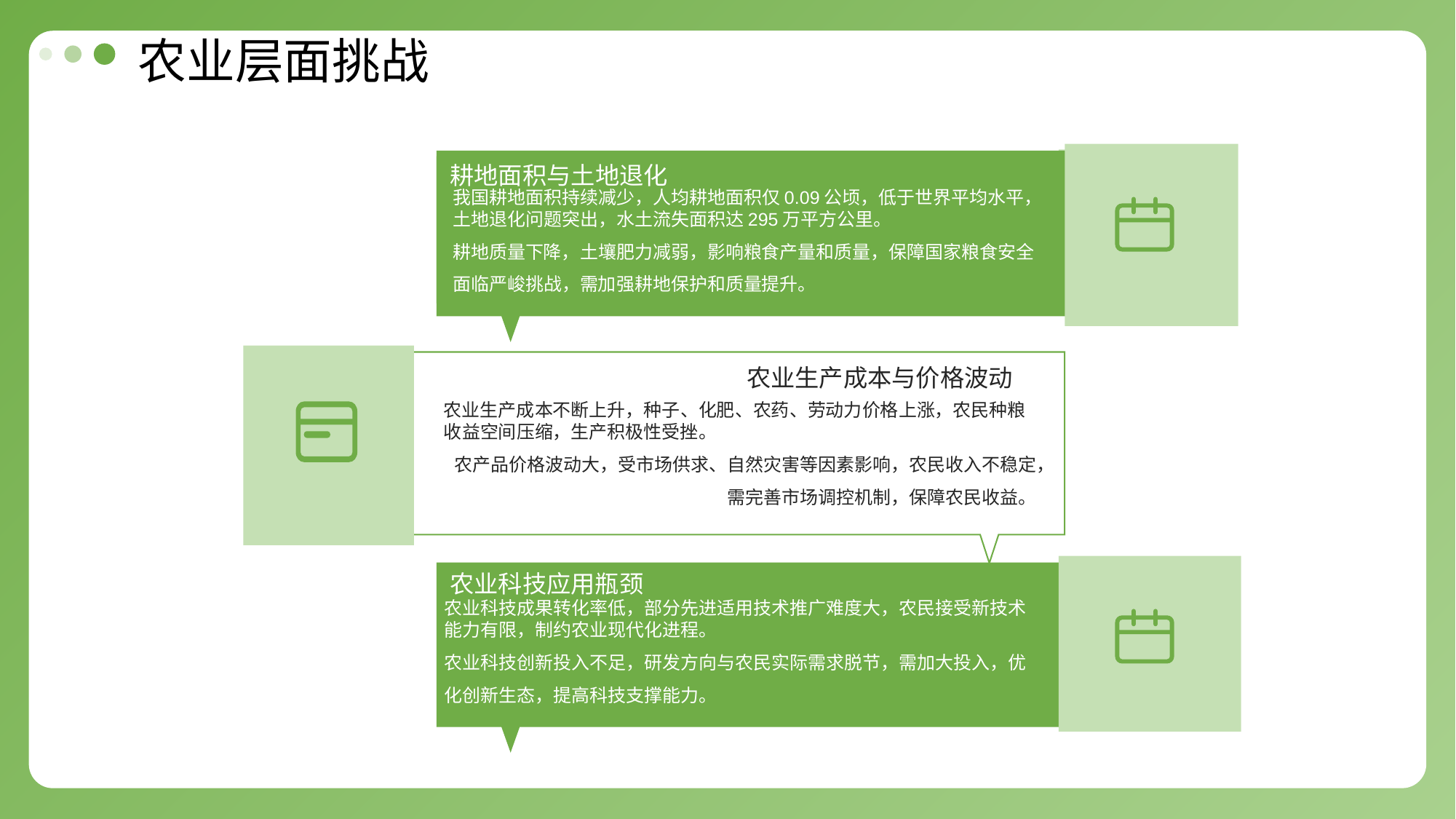

农业层面挑战

耕地面积与土地退化
耕地面积与土地退化
我国耕地面积持续减少，人均耕地面积仅0.09公顷，低于世界平均水平，土地退化问题突出，水土流失面积达295万平方公里。
耕地质量下降，土壤肥力减弱，影响粮食产量和质量，保障国家粮食安全面临严峻挑战，需加强耕地保护和质量提升。

我国耕地面积持续减少，人均耕地面积仅0.09公顷，低于世界平均水平，土地退化问题突出，水土流失面积达295万平方公里。
耕地质量下降，土壤肥力减弱，影响粮食产量和质量，保障国家粮食安全面临严峻挑战，需加强耕地保护和质量提升。

农业生产成本与价格波动
农业生产成本不断上升，种子、化肥、农药、劳动力价格上涨，农民种粮收益空间压缩，生产积极性受挫。
农产品价格波动大，受市场供求、自然灾害等因素影响，农民收入不稳定，需完善市场调控机制，保障农民收益。

农业科技应用瓶颈
农业科技成果转化率低，部分先进适用技术推广难度大，农民接受新技术能力有限，制约农业现代化进程。
农业科技创新投入不足，研发方向与农民实际需求脱节，需加大投入，优化创新生态，提高科技支撑能力。